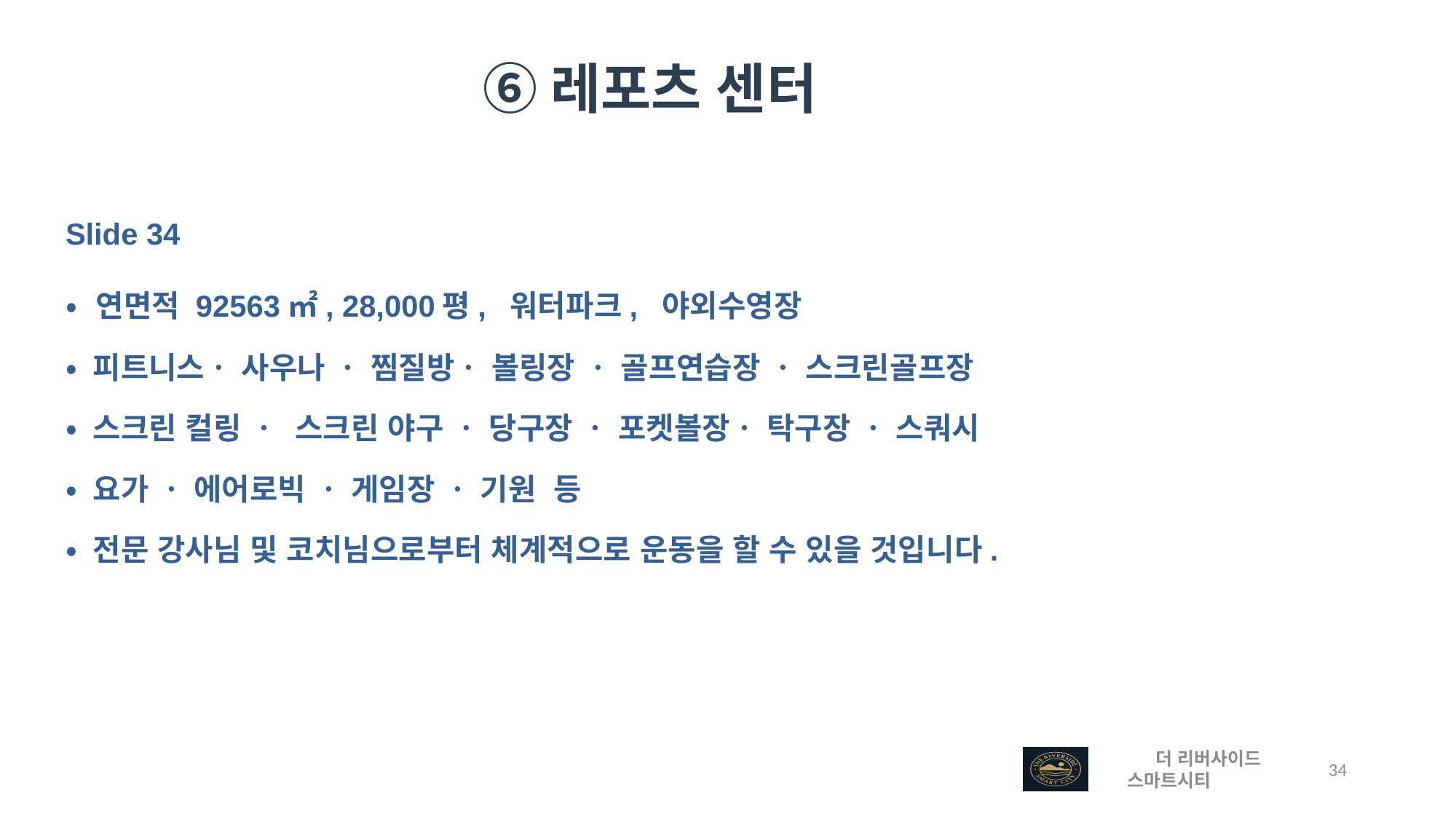

⑥레포츠 센터
Slide 34
• 연면적 92563㎡, 28,000평,  워터파크,  야외수영장
• 피트니스ㆍ 사우나 ㆍ 찜질방ㆍ 볼링장 ㆍ 골프연습장 ㆍ 스크린골프장
• 스크린 컬링 ㆍ  스크린 야구 ㆍ 당구장 ㆍ 포켓볼장ㆍ 탁구장 ㆍ 스쿼시
• 요가 ㆍ 에어로빅 ㆍ 게임장 ㆍ 기원  등
• 전문 강사님 및 코치님으로부터 체계적으로 운동을 할 수 있을 것입니다.
             더 리버사이드 스마트시티
  34